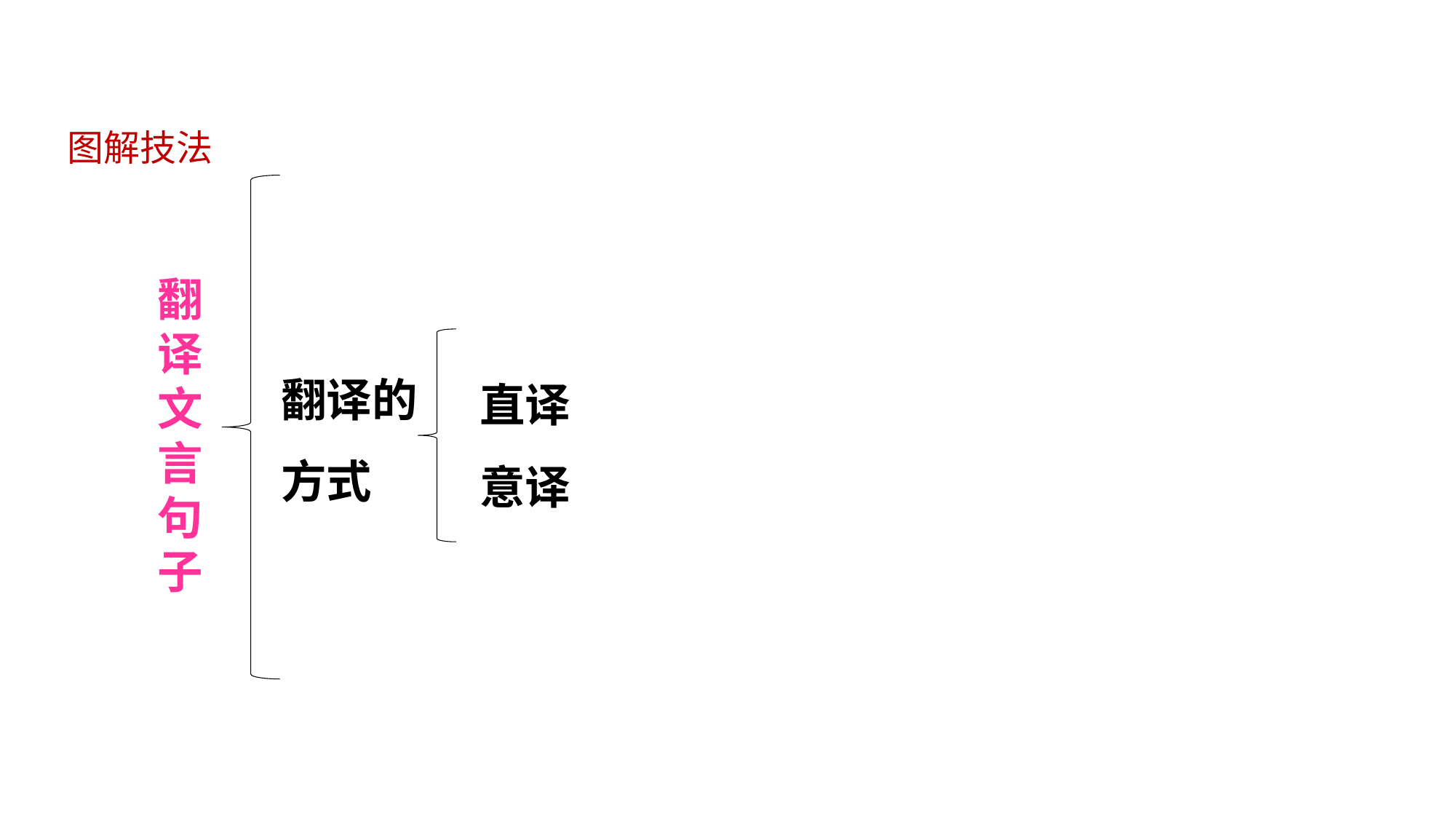

图解技法

翻 译 文 言 句 子
翻译的方式

直译
意译